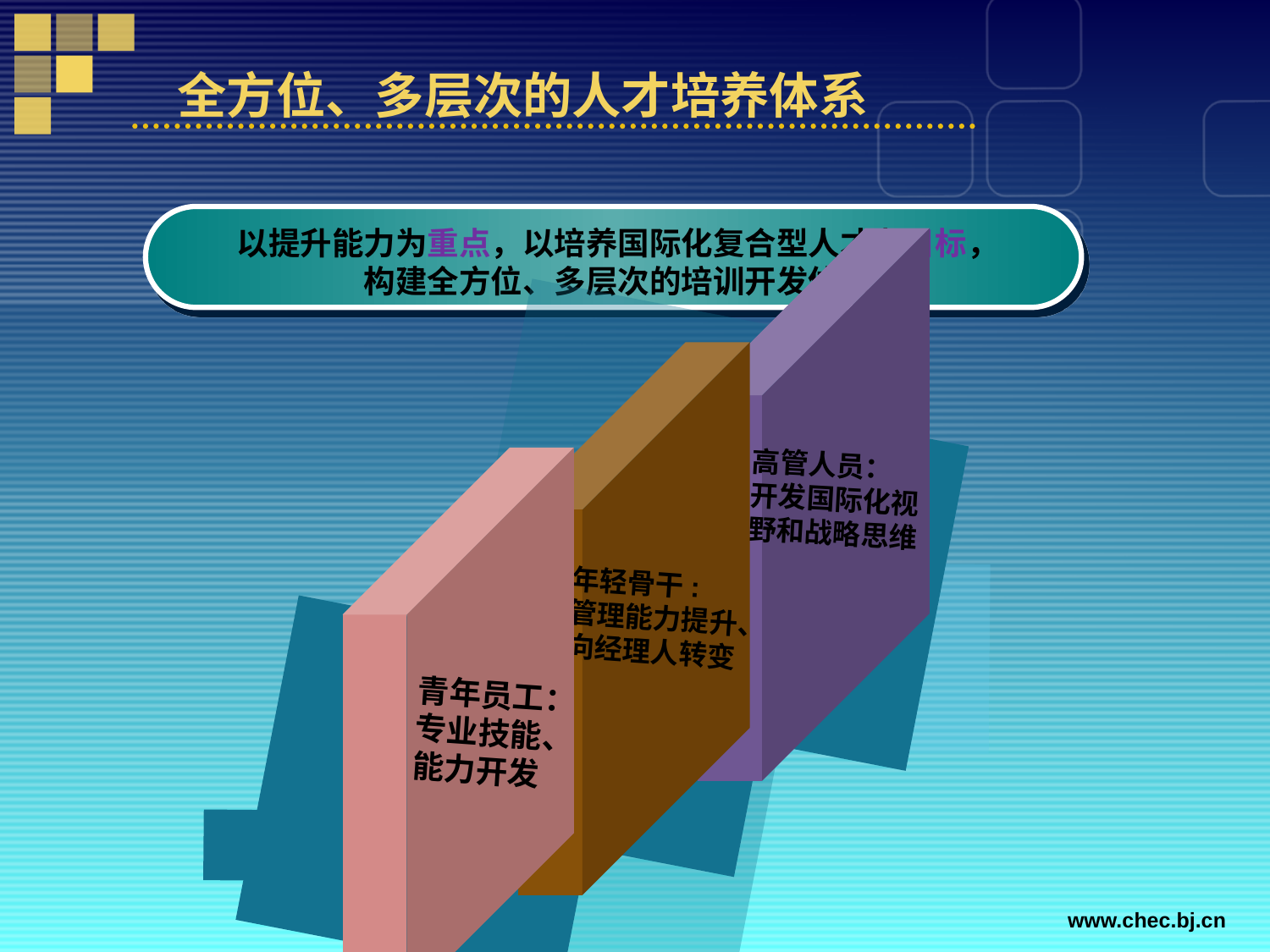

# 全方位、多层次的人才培养体系

以提升能力为重点，以培养国际化复合型人才为目标，
构建全方位、多层次的培训开发体系

高管人员：
开发国际化视
野和战略思维

年轻骨干:
管理能力提升、向经理人转变

青年员工：
专业技能、
能力开发
www.chec.bj.cn